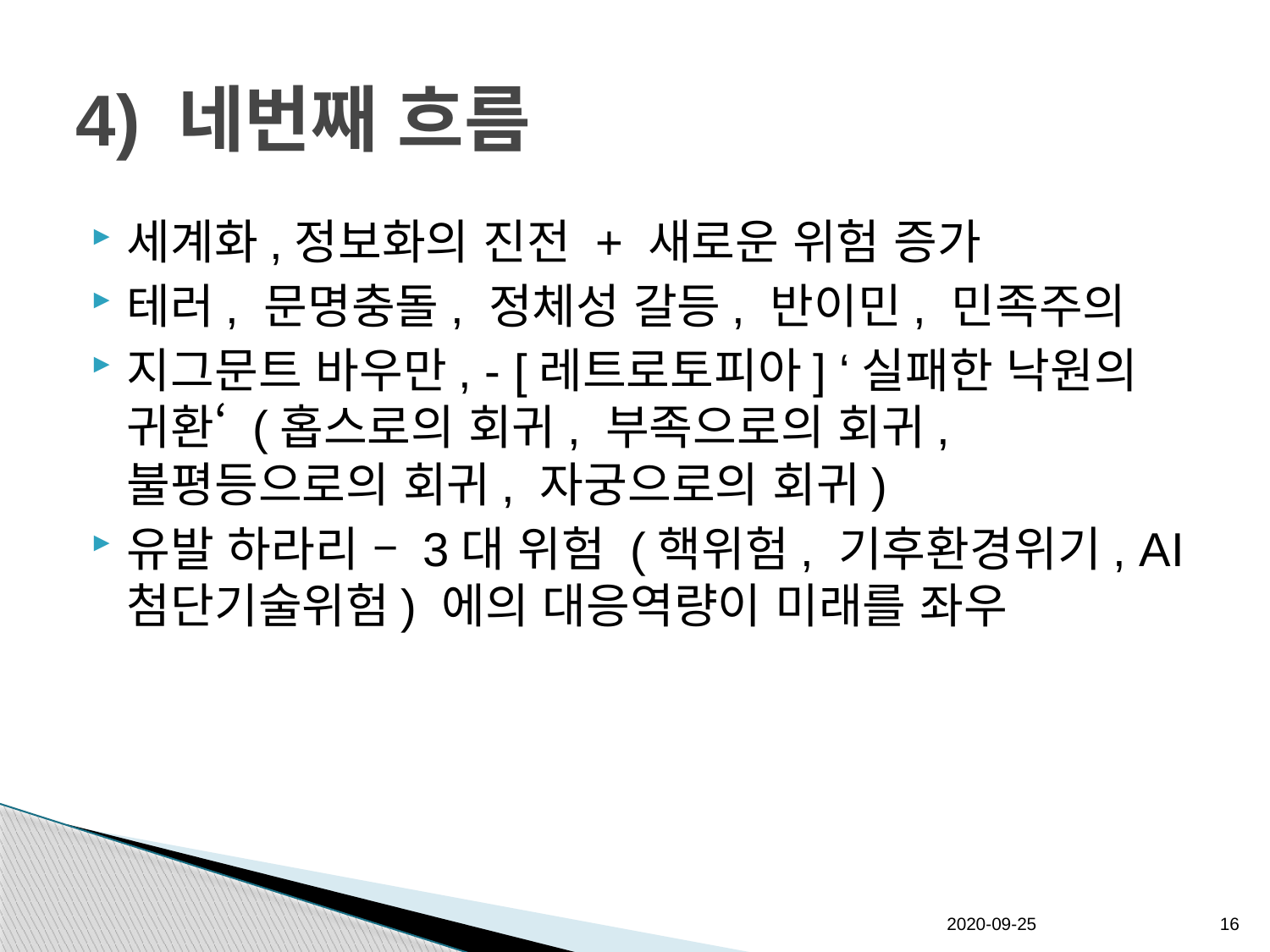

# 4) 네번째 흐름
세계화,정보화의 진전 + 새로운 위험 증가
테러, 문명충돌, 정체성 갈등, 반이민, 민족주의
지그문트 바우만, - [레트로토피아] ‘실패한 낙원의 귀환‘ (홉스로의 회귀, 부족으로의 회귀, 불평등으로의 회귀, 자궁으로의 회귀)
유발 하라리 – 3대 위험 (핵위험, 기후환경위기, AI 첨단기술위험) 에의 대응역량이 미래를 좌우
2020-09-25
16